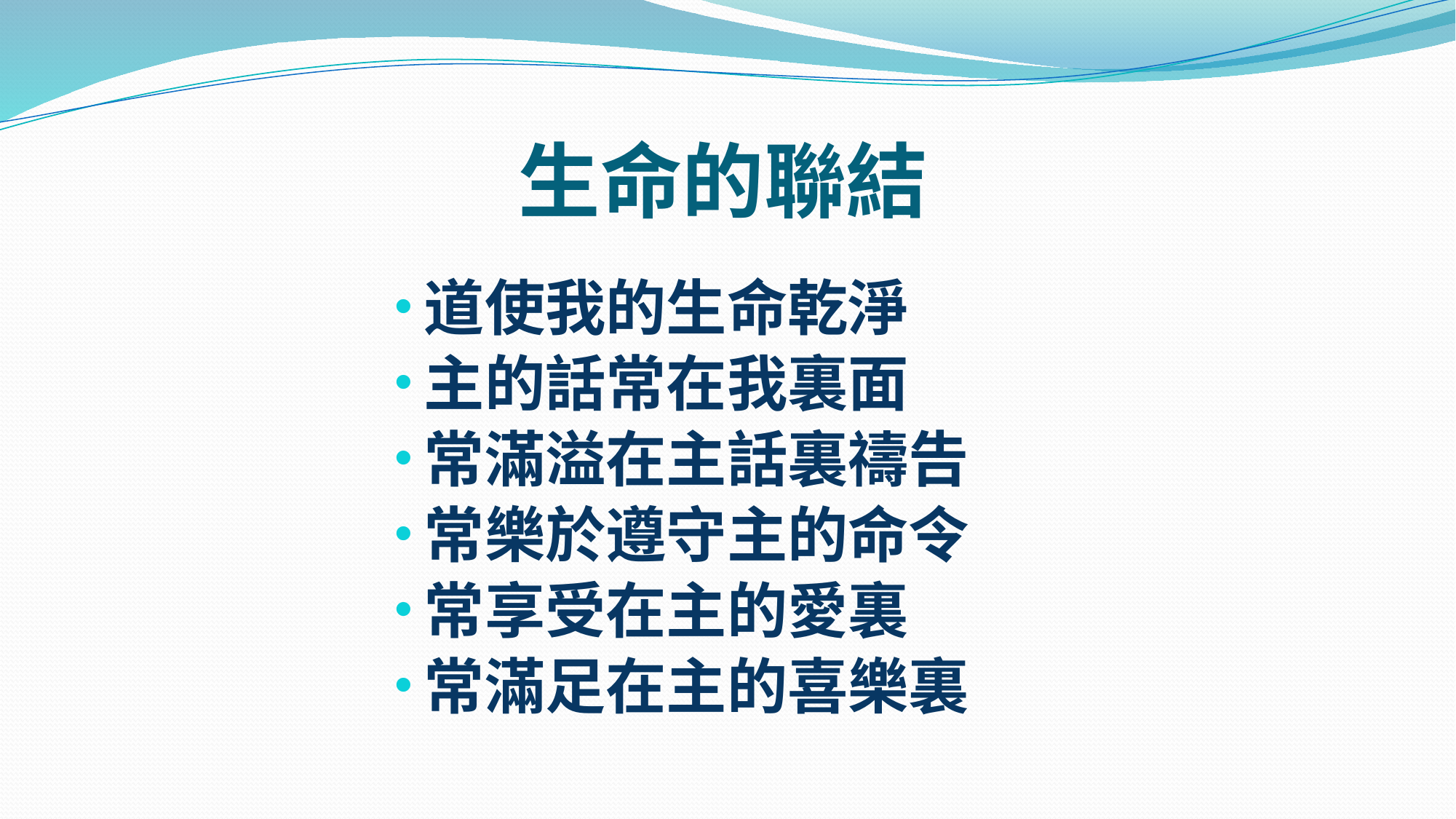

# 生命的聯結
道使我的生命乾淨
主的話常在我裏面
常滿溢在主話裏禱告
常樂於遵守主的命令
常享受在主的愛裏
常滿足在主的喜樂裏